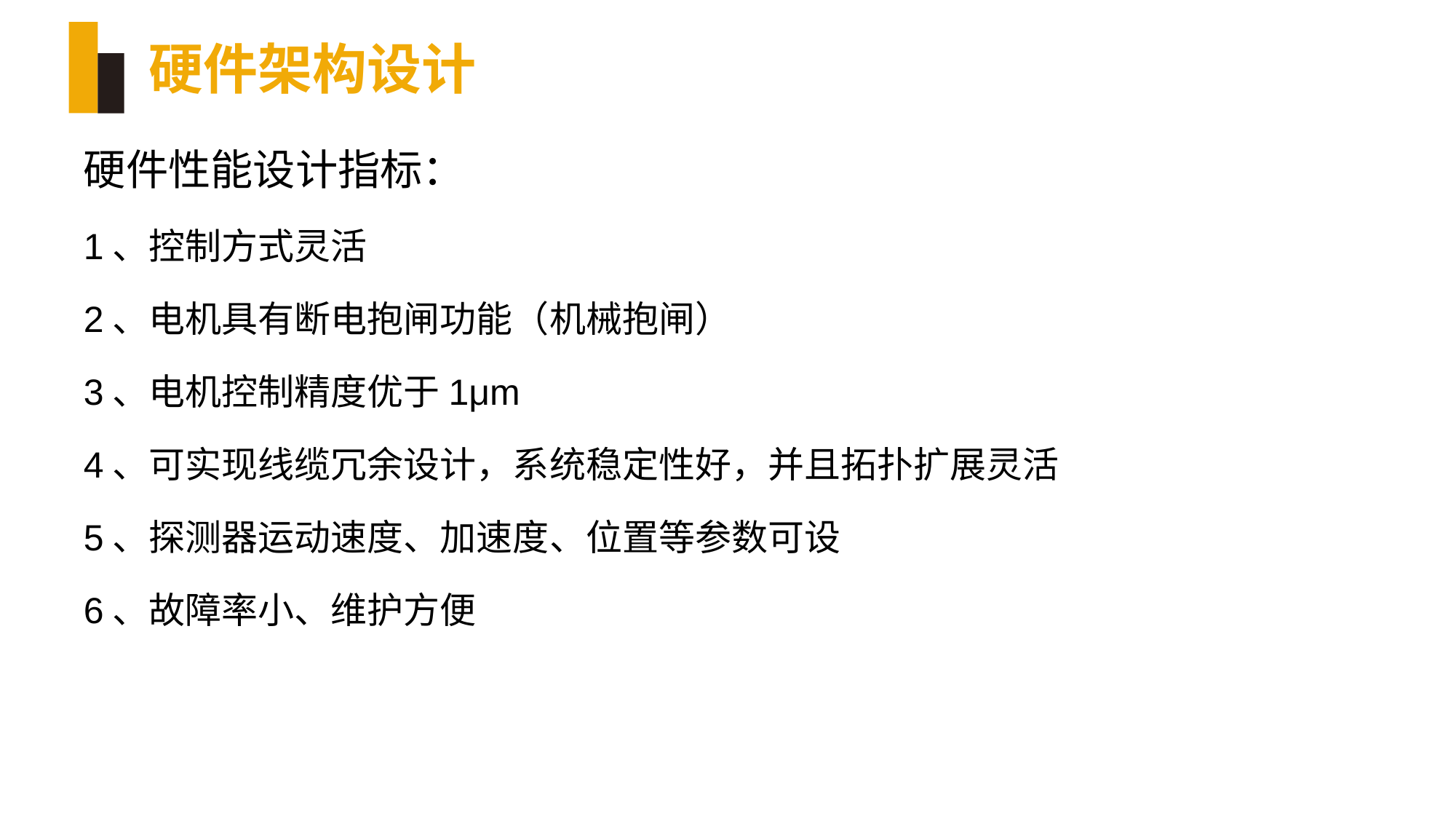

# 硬件架构设计
硬件性能设计指标：
1、控制方式灵活
2、电机具有断电抱闸功能（机械抱闸）
3、电机控制精度优于1μm
4、可实现线缆冗余设计，系统稳定性好，并且拓扑扩展灵活
5、探测器运动速度、加速度、位置等参数可设
6、故障率小、维护方便